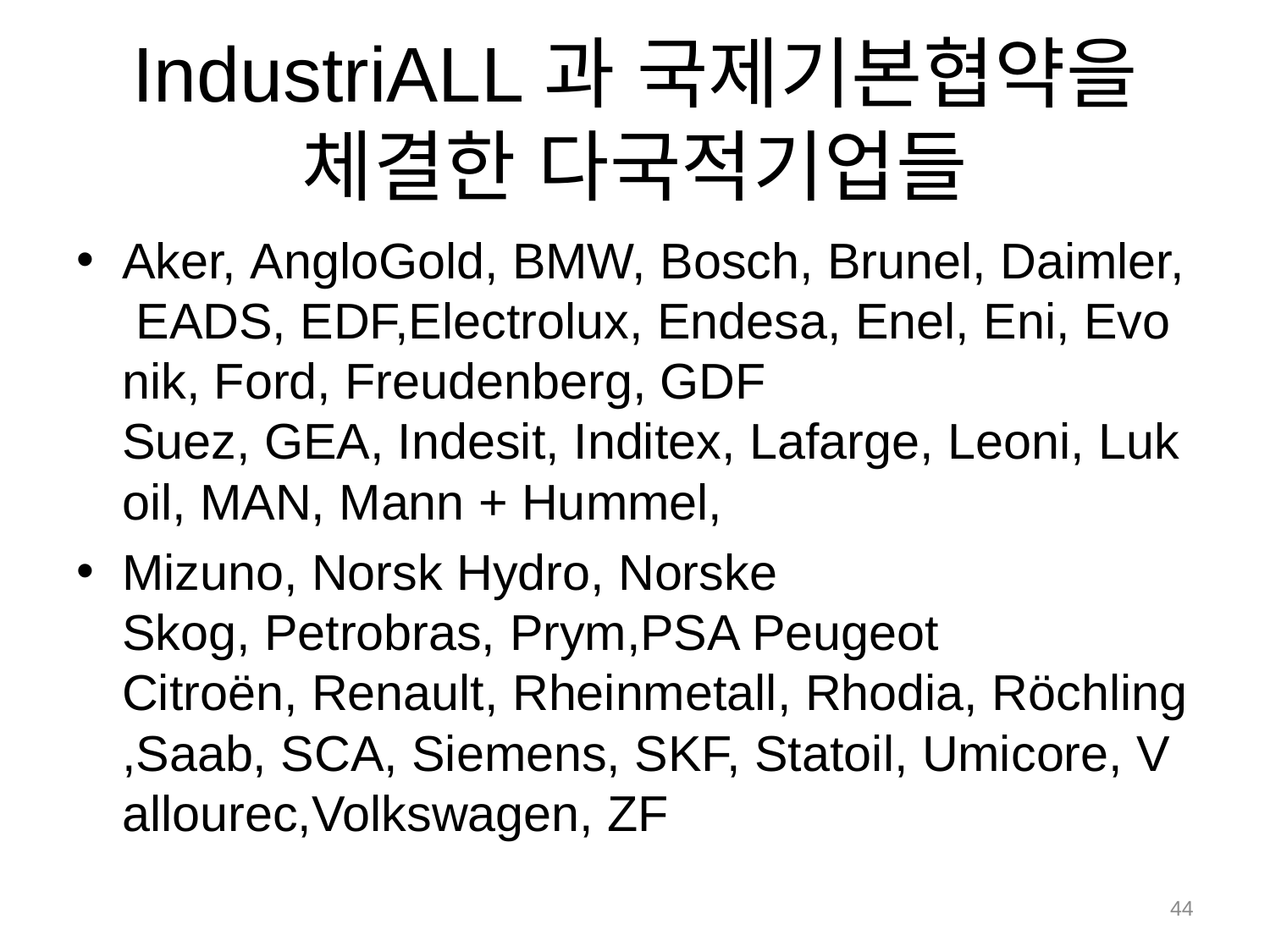

# IndustriALL과 국제기본협약을 체결한 다국적기업들
Aker, AngloGold, BMW, Bosch, Brunel, Daimler, EADS, EDF,Electrolux, Endesa, Enel, Eni, Evonik, Ford, Freudenberg, GDF Suez, GEA, Indesit, Inditex, Lafarge, Leoni, Lukoil, MAN, Mann + Hummel,
Mizuno, Norsk Hydro, Norske Skog, Petrobras, Prym,PSA Peugeot Citroën, Renault, Rheinmetall, Rhodia, Röchling,Saab, SCA, Siemens, SKF, Statoil, Umicore, Vallourec,Volkswagen, ZF
44